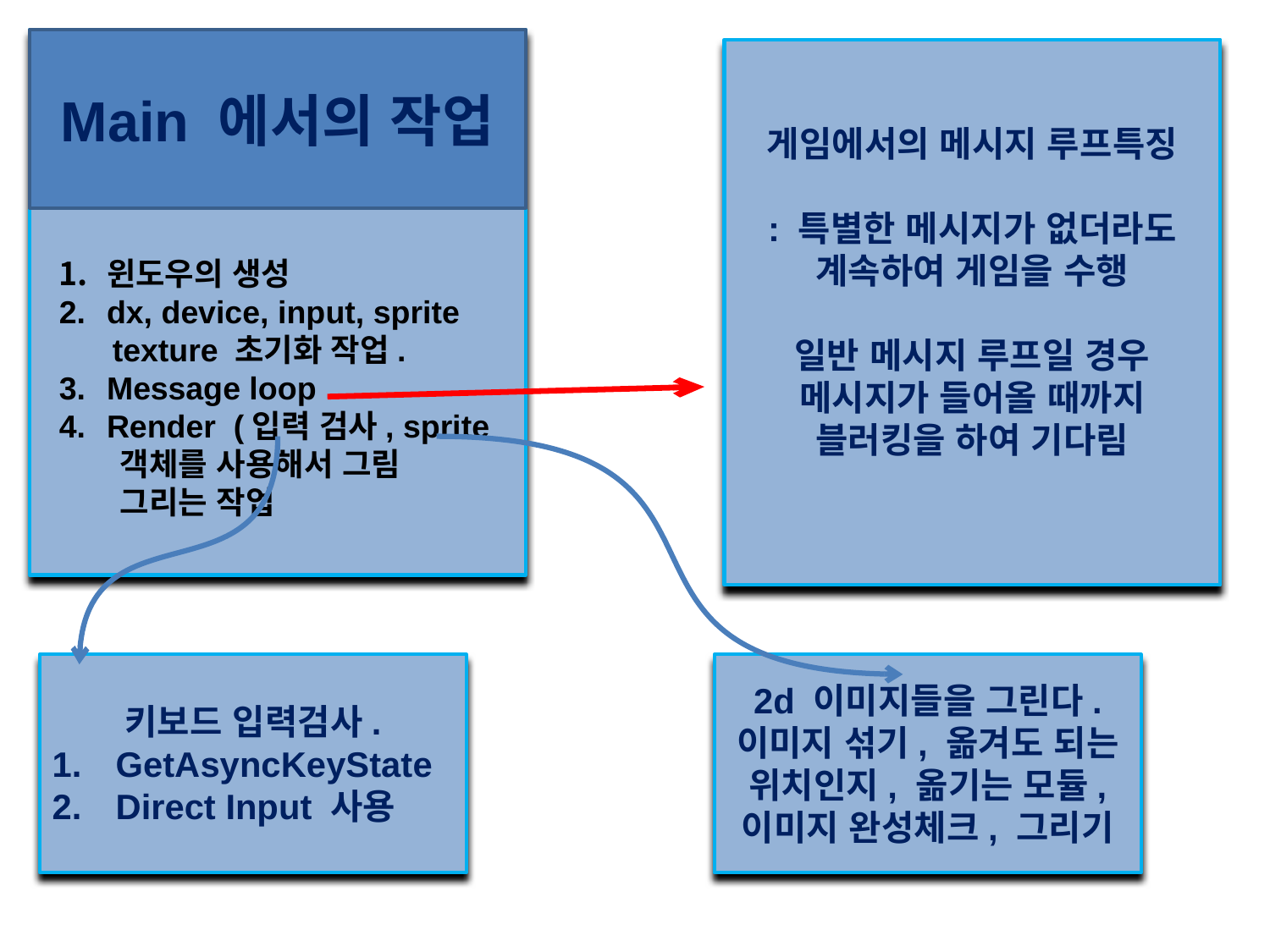

Main 에서의 작업
게임에서의 메시지 루프특징

: 특별한 메시지가 없더라도
계속하여 게임을 수행

일반 메시지 루프일 경우
메시지가 들어올 때까지
블러킹을 하여 기다림

윈도우의 생성
dx, device, input, sprite
      texture 초기화 작업.
Message loop
Render  (입력 검사, sprite
      객체를 사용해서 그림
      그리는 작업
키보드 입력검사.
GetAsyncKeyState
Direct Input 사용
2d 이미지들을 그린다.
이미지 섞기, 옮겨도 되는
위치인지, 옮기는 모듈,
이미지 완성체크, 그리기